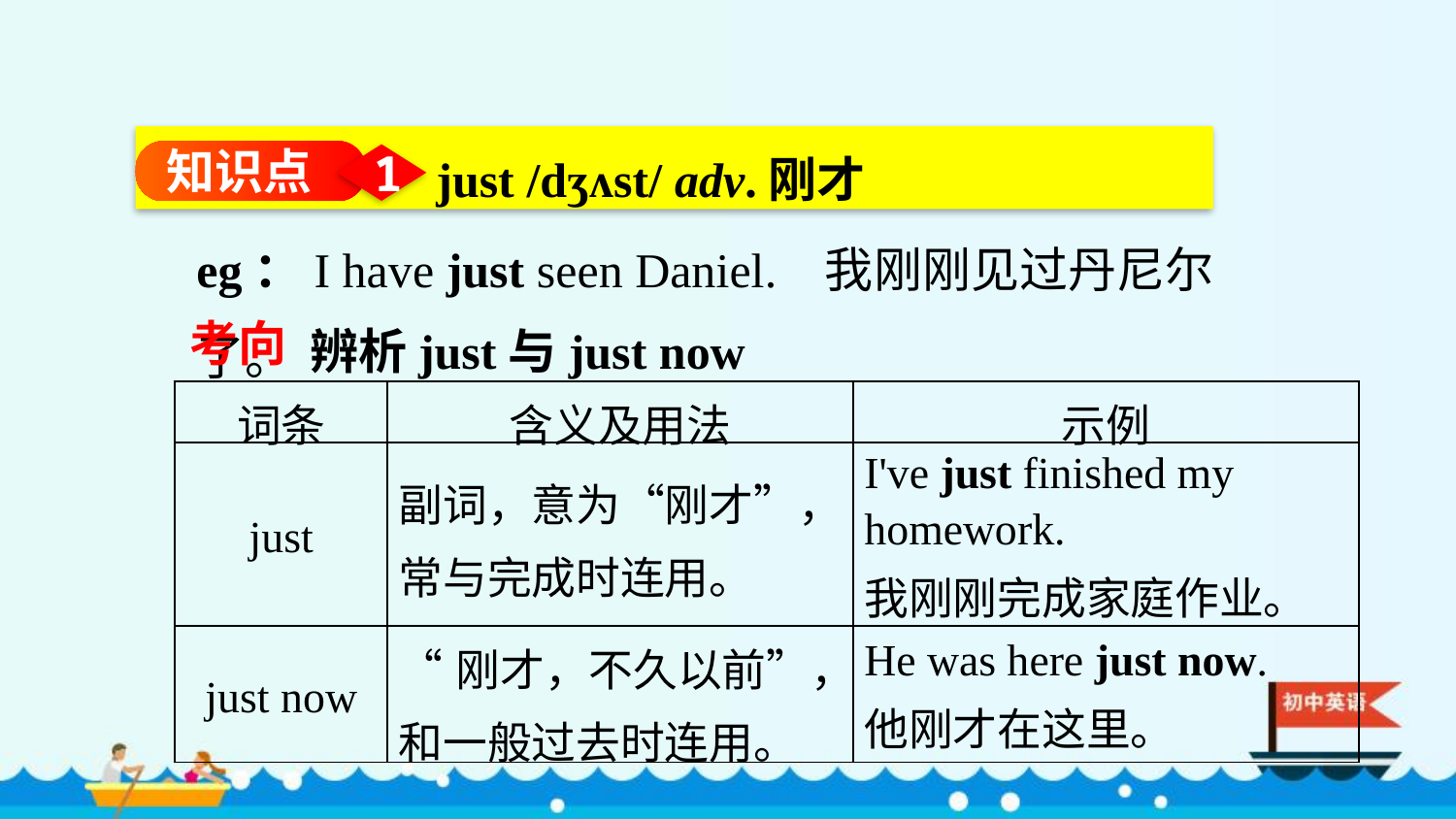

just /dʒʌst/ adv.刚才

知识点

1
eg：I have just seen Daniel.   我刚刚见过丹尼尔了。
辨析just与just now
考向
| 词条 | 含义及用法 | 示例 |
| --- | --- | --- |
| just | 副词，意为“刚才”，常与完成时连用。 | I've just finished my homework. 我刚刚完成家庭作业。 |
| just now | “刚才，不久以前”，和一般过去时连用。 | He was here just now. 他刚才在这里。 |